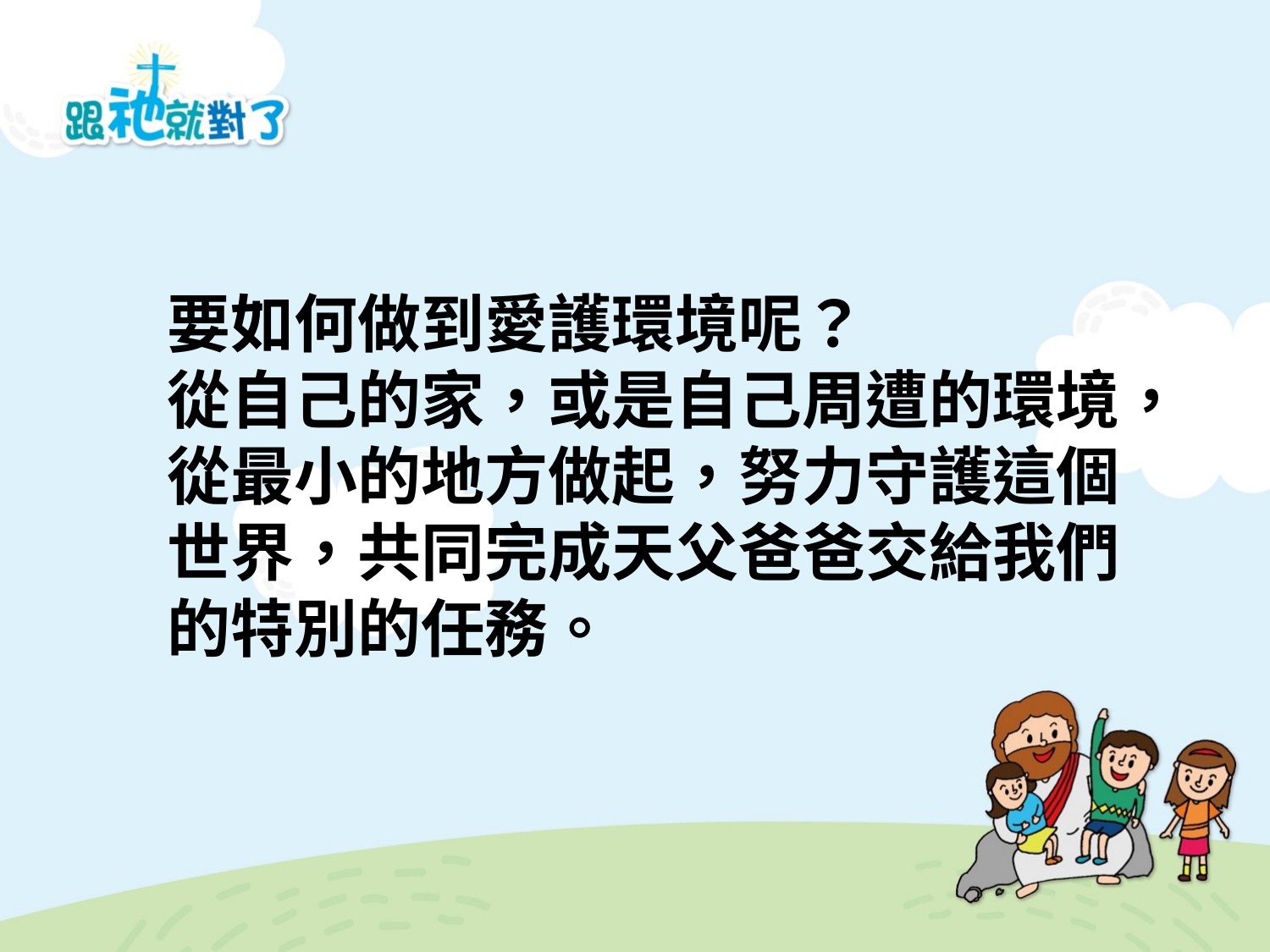

要如何做到愛護環境呢？
從自己的家，或是自己周遭的環境，從最小的地方做起，努力守護這個世界，共同完成天父爸爸交給我們的特別的任務。